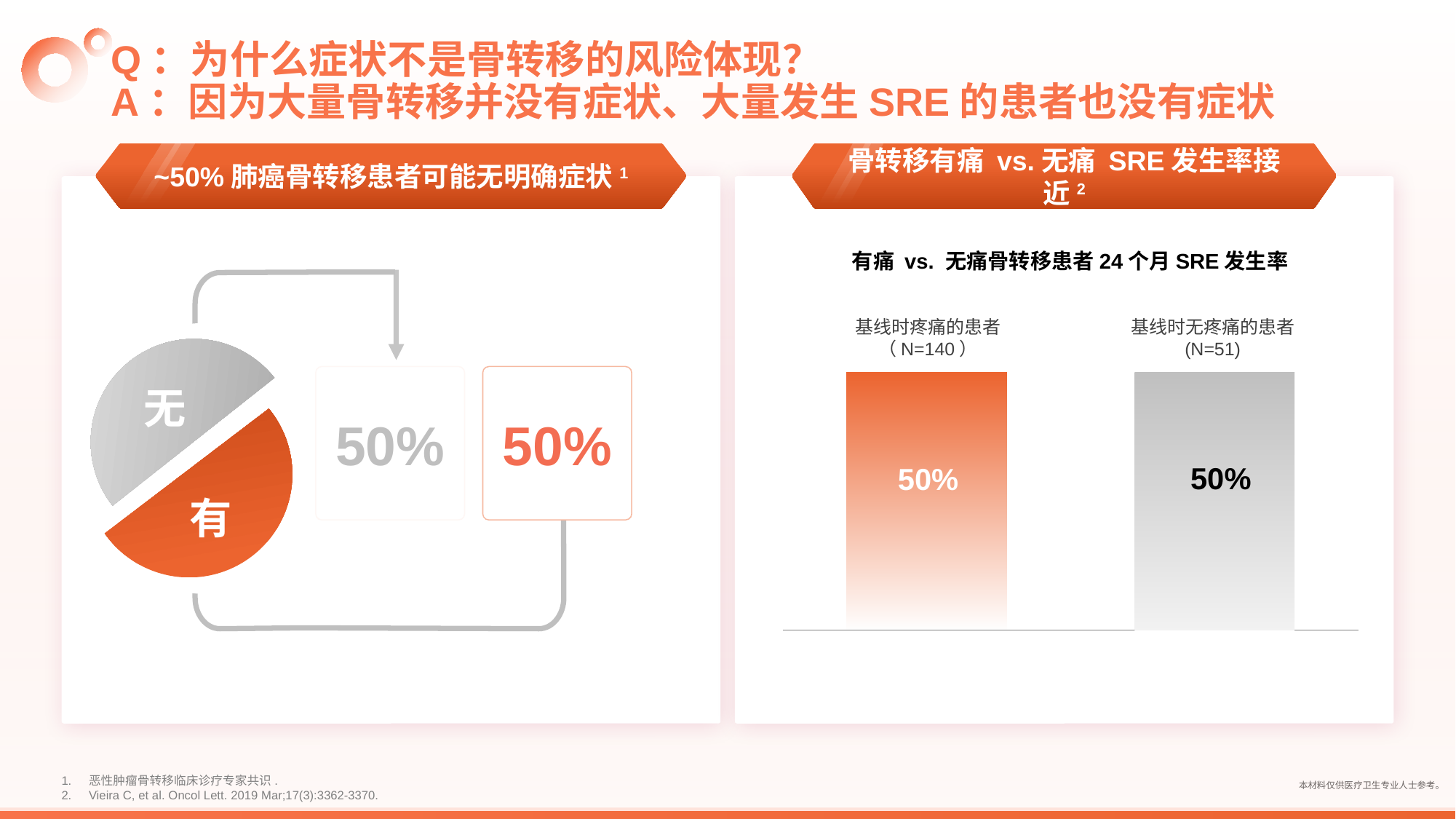

# Q：为什么症状不是骨转移的风险体现？ A：因为大量骨转移并没有症状、大量发生SRE的患者也没有症状
~50%肺癌骨转移患者可能无明确症状1

骨转移有痛 vs.无痛 SRE发生率接近2

有痛 vs. 无痛骨转移患者24个月SRE发生率

基线时疼痛的患者
（N=140）
基线时无疼痛的患者
(N=51)

### Chart

| Category |  |
|---|---|
50%
50%
50%
50%

无
有
恶性肿瘤骨转移临床诊疗专家共识.
Vieira C, et al. Oncol Lett. 2019 Mar;17(3):3362-3370.